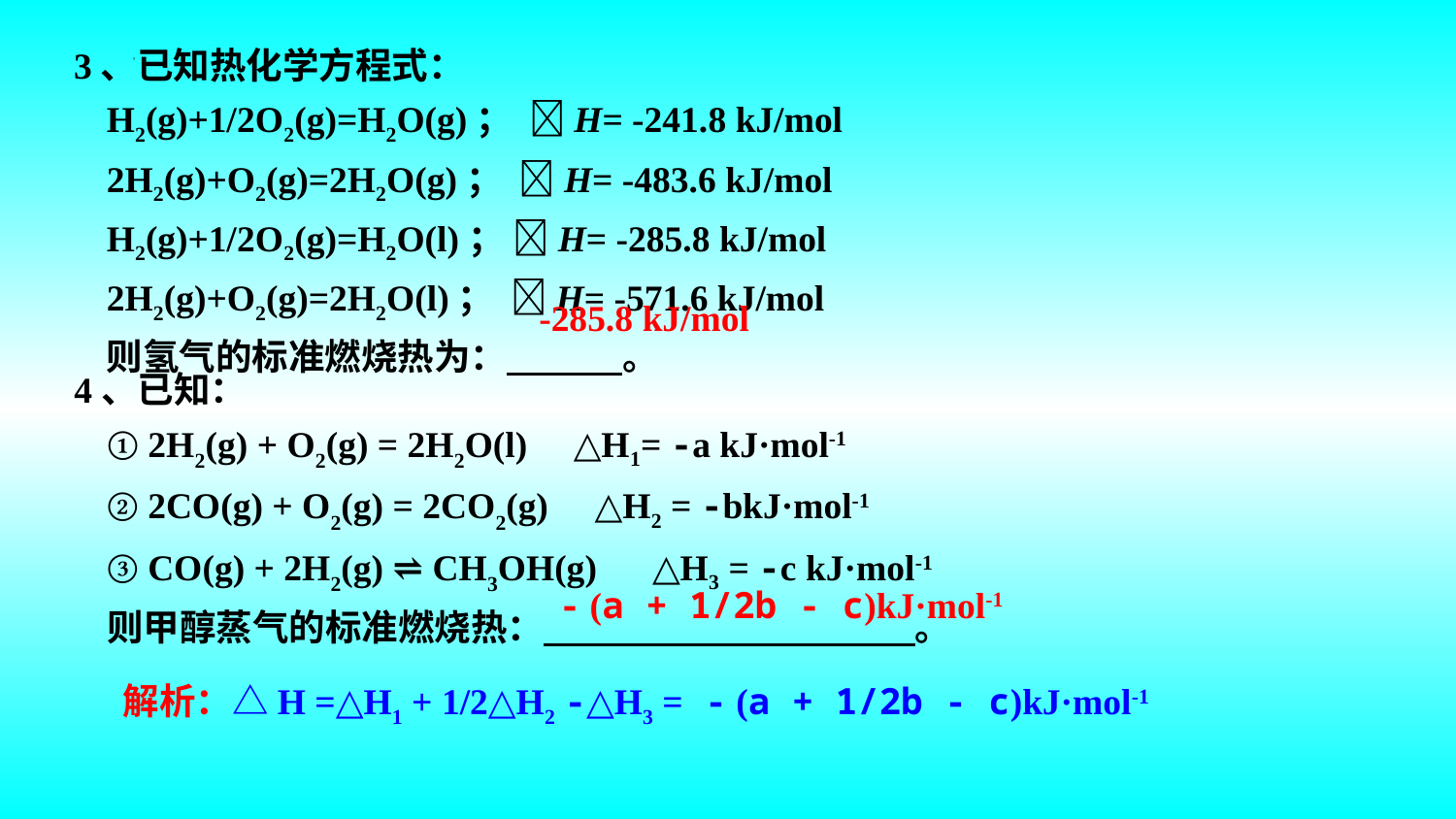

3、已知热化学方程式：
H2(g)+1/2O2(g)=H2O(g)；  ΔH= -241.8 kJ/mol
2H2(g)+O2(g)=2H2O(g)；  ΔH= -483.6 kJ/mol
H2(g)+1/2O2(g)=H2O(l)； ΔH= -285.8 kJ/mol
2H2(g)+O2(g)=2H2O(l)；  ΔH= -571.6 kJ/mol
则氢气的标准燃烧热为：              。
-285.8 kJ/mol
4、已知：
① 2H2(g) + O2(g) = 2H2O(l)     △H1= -a kJ·mol-1
② 2CO(g) + O2(g) = 2CO2(g)     △H2 = -bkJ·mol-1
③ CO(g) + 2H2(g) ⇌ CH3OH(g)      △H3 = -c kJ·mol-1
则甲醇蒸气的标准燃烧热：                                             。
- (a + 1/2b - c)kJ·mol-1
解析：△H =△H1 + 1/2△H2 -△H3 = - (a + 1/2b - c)kJ·mol-1